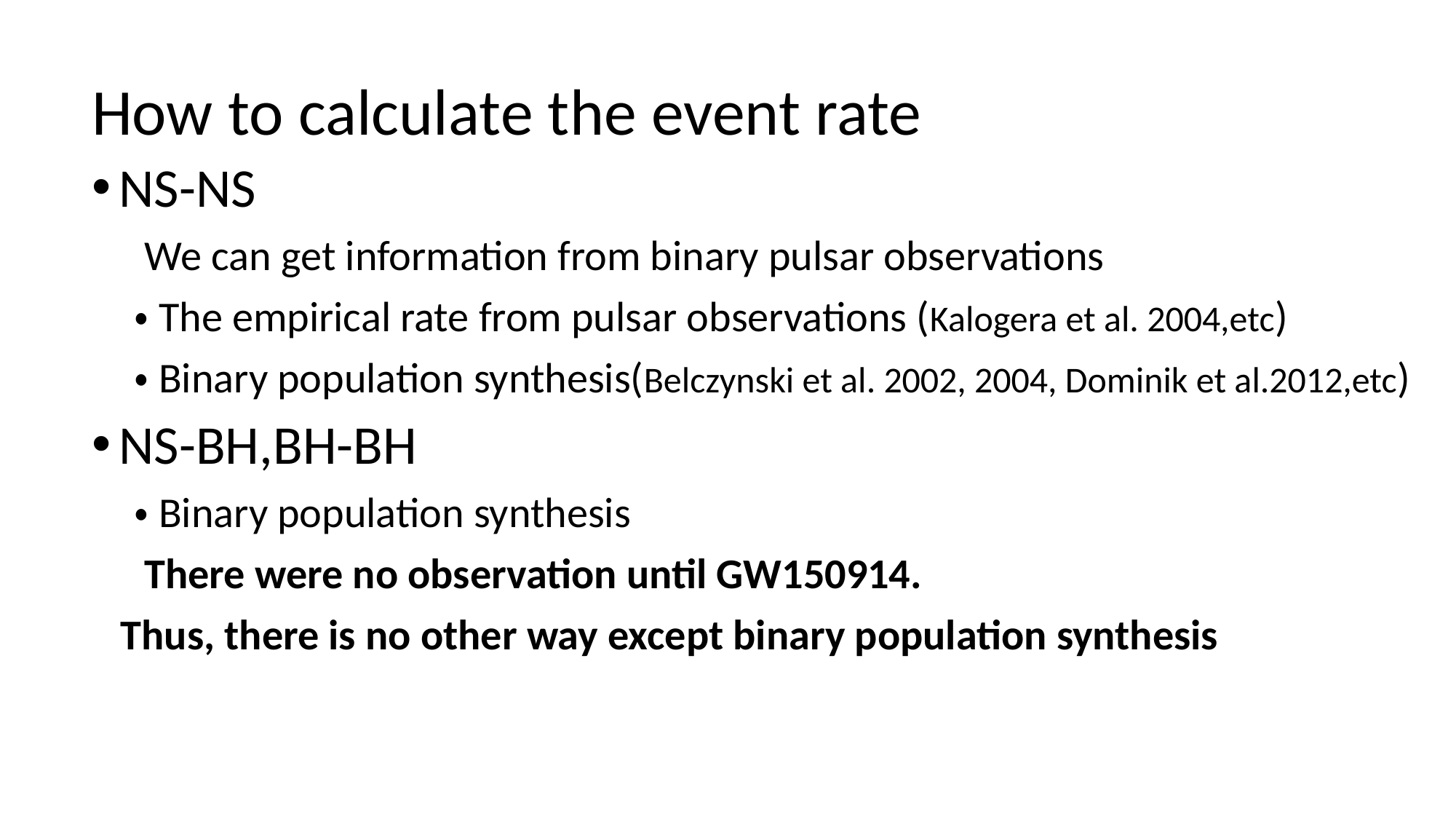

# How to calculate the event rate
NS-NS
　We can get information from binary pulsar observations
　・The empirical rate from pulsar observations (Kalogera et al. 2004,etc)
　・Binary population synthesis(Belczynski et al. 2002, 2004, Dominik et al.2012,etc)
NS-BH,BH-BH
　・Binary population synthesis
　There were no observation until GW150914.
   Thus, there is no other way except binary population synthesis